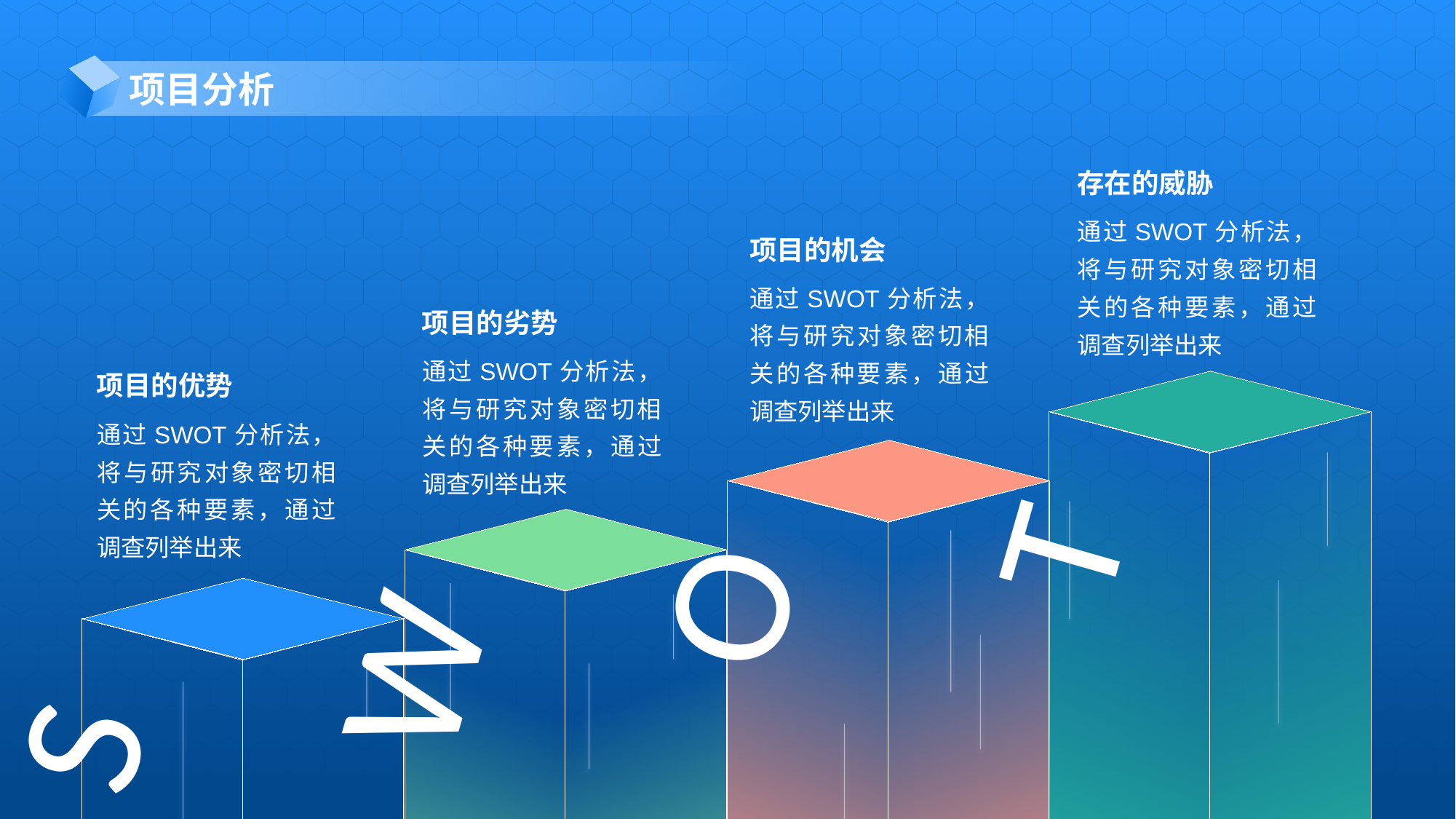

项目分析
存在的威胁
通过SWOT分析法，将与研究对象密切相关的各种要素，通过调查列举出来
项目的机会
通过SWOT分析法，将与研究对象密切相关的各种要素，通过调查列举出来
项目的劣势
T
通过SWOT分析法，将与研究对象密切相关的各种要素，通过调查列举出来
项目的优势
O

通过SWOT分析法，将与研究对象密切相关的各种要素，通过调查列举出来
W

S